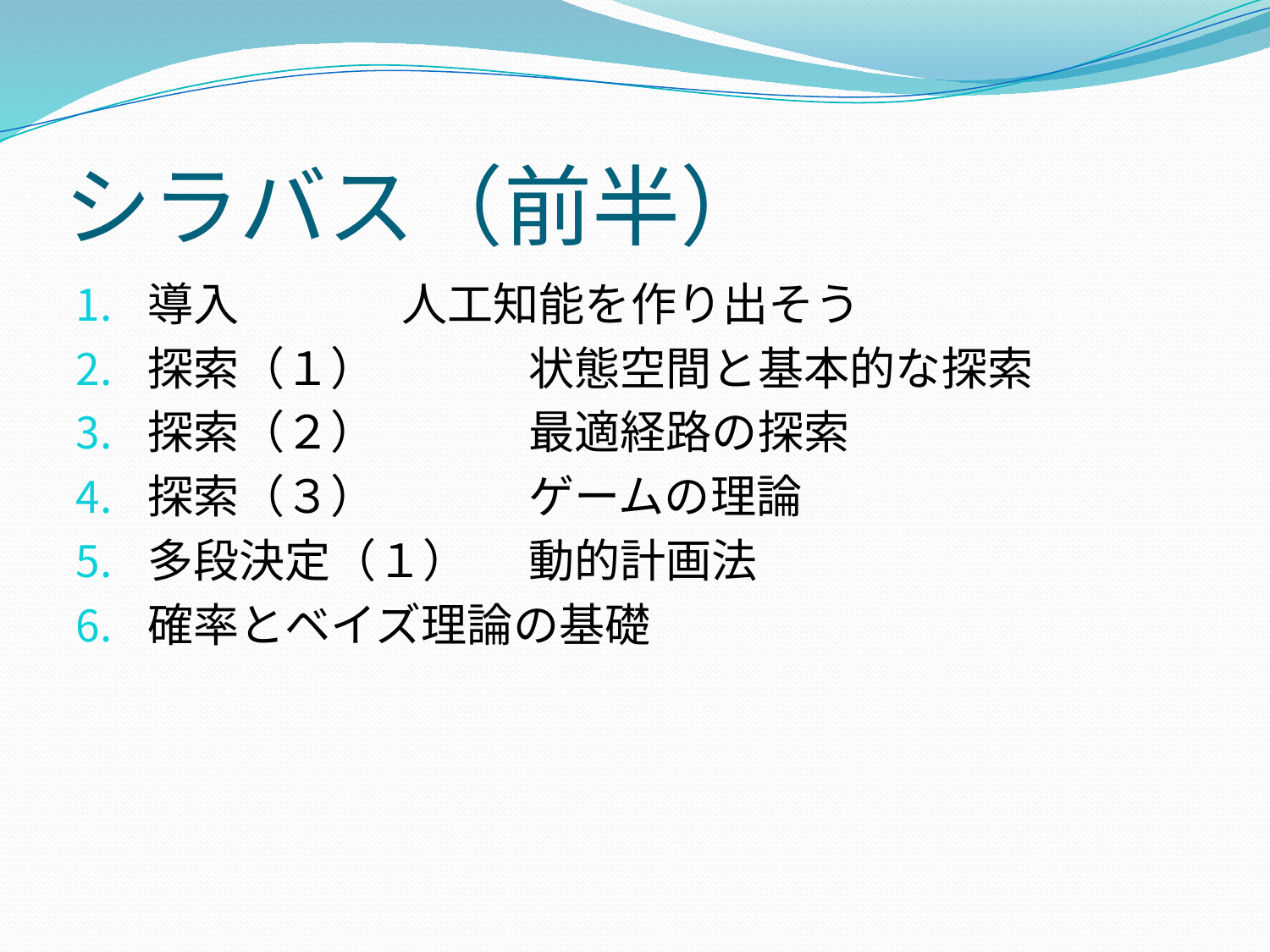

# シラバス（前半）
導入		人工知能を作り出そう
探索（１） 		状態空間と基本的な探索
探索（２） 		最適経路の探索
探索（３） 		ゲームの理論
多段決定（１） 	動的計画法
確率とベイズ理論の基礎